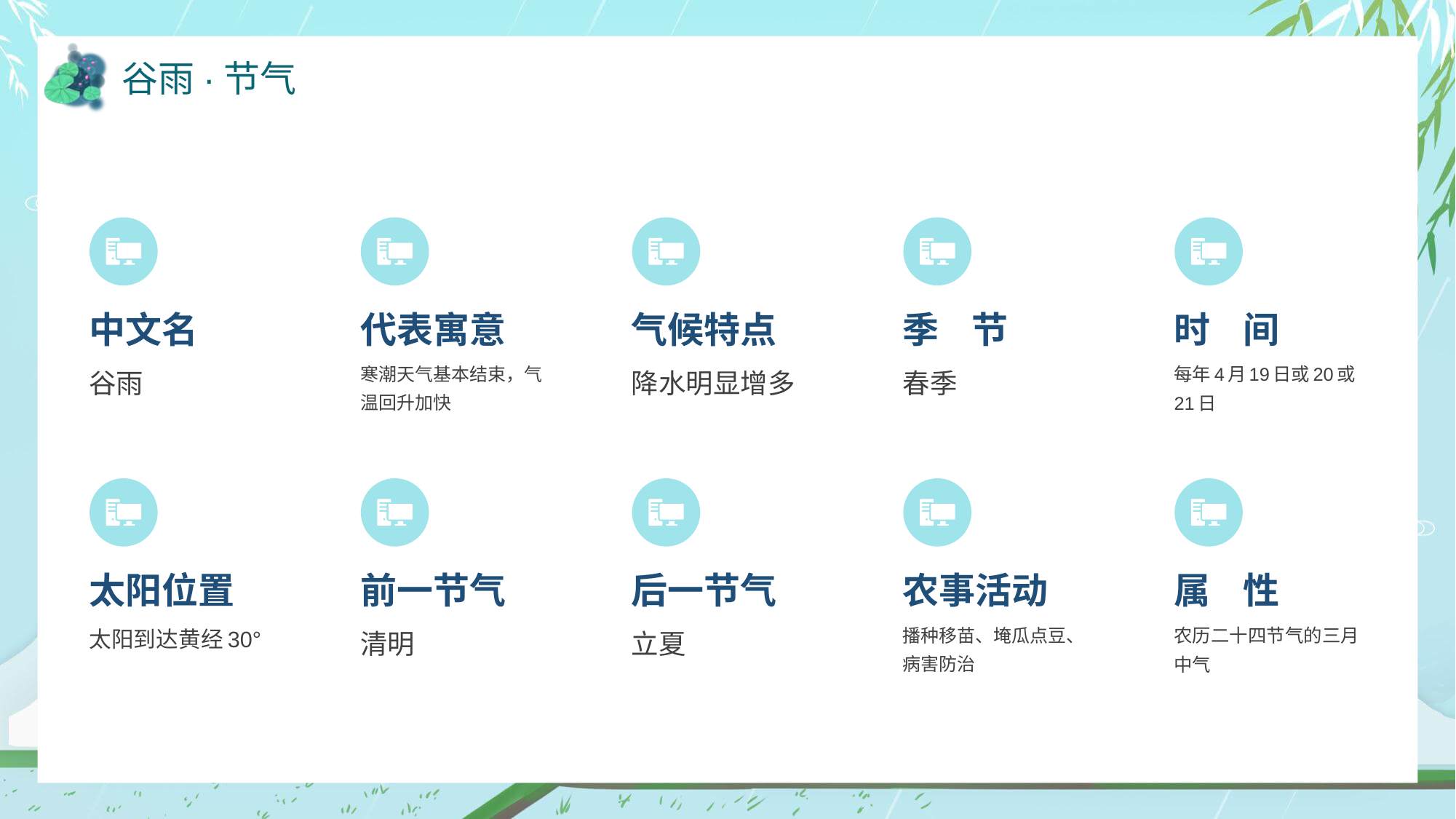

谷雨·节气

中文名
谷雨

代表寓意
寒潮天气基本结束，气温回升加快

气候特点
降水明显增多

季    节
春季

时    间
每年4月19日或20或21日

太阳位置
太阳到达黄经30°

前一节气
清明

后一节气
立夏

农事活动
播种移苗、埯瓜点豆、病害防治

属    性
农历二十四节气的三月中气